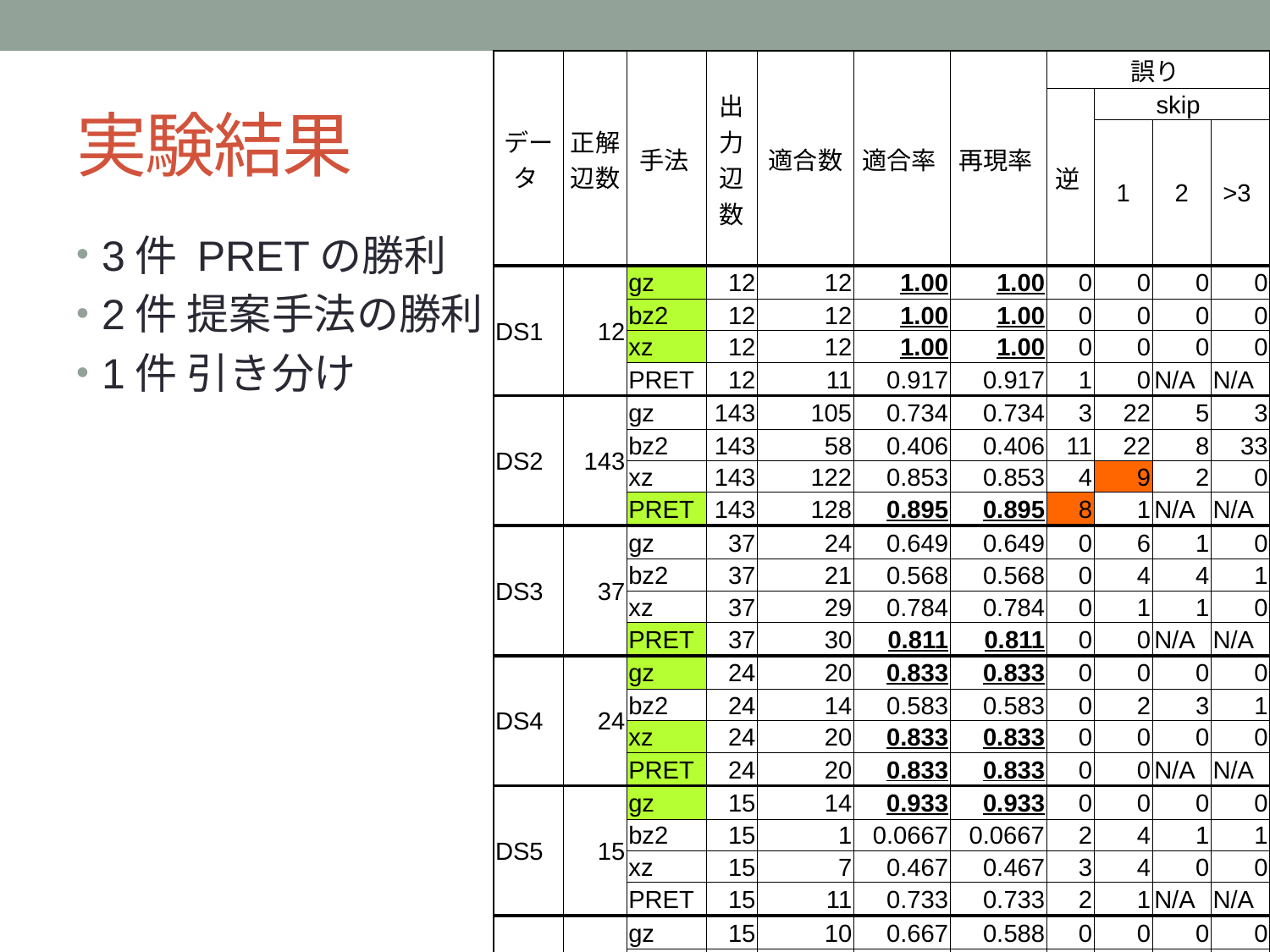

| データ | 正解 辺数 | 手法 | 出力辺数 | 適合数 | 適合率 | 再現率 | 誤り |  |  |  |
| --- | --- | --- | --- | --- | --- | --- | --- | --- | --- | --- |
|  |  |  |  |  |  |  | 逆 | skip |  |  |
|  |  |  |  |  |  |  |  | 1 | 2 | >3 |
| DS1 | 12 | gz | 12 | 12 | 1.00 | 1.00 | 0 | 0 | 0 | 0 |
|  |  | bz2 | 12 | 12 | 1.00 | 1.00 | 0 | 0 | 0 | 0 |
|  |  | xz | 12 | 12 | 1.00 | 1.00 | 0 | 0 | 0 | 0 |
|  |  | PRET | 12 | 11 | 0.917 | 0.917 | 1 | 0 | N/A | N/A |
| DS2 | 143 | gz | 143 | 105 | 0.734 | 0.734 | 3 | 22 | 5 | 3 |
|  |  | bz2 | 143 | 58 | 0.406 | 0.406 | 11 | 22 | 8 | 33 |
|  |  | xz | 143 | 122 | 0.853 | 0.853 | 4 | 9 | 2 | 0 |
|  |  | PRET | 143 | 128 | 0.895 | 0.895 | 8 | 1 | N/A | N/A |
| DS3 | 37 | gz | 37 | 24 | 0.649 | 0.649 | 0 | 6 | 1 | 0 |
|  |  | bz2 | 37 | 21 | 0.568 | 0.568 | 0 | 4 | 4 | 1 |
|  |  | xz | 37 | 29 | 0.784 | 0.784 | 0 | 1 | 1 | 0 |
|  |  | PRET | 37 | 30 | 0.811 | 0.811 | 0 | 0 | N/A | N/A |
| DS4 | 24 | gz | 24 | 20 | 0.833 | 0.833 | 0 | 0 | 0 | 0 |
|  |  | bz2 | 24 | 14 | 0.583 | 0.583 | 0 | 2 | 3 | 1 |
|  |  | xz | 24 | 20 | 0.833 | 0.833 | 0 | 0 | 0 | 0 |
|  |  | PRET | 24 | 20 | 0.833 | 0.833 | 0 | 0 | N/A | N/A |
| DS5 | 15 | gz | 15 | 14 | 0.933 | 0.933 | 0 | 0 | 0 | 0 |
|  |  | bz2 | 15 | 1 | 0.0667 | 0.0667 | 2 | 4 | 1 | 1 |
|  |  | xz | 15 | 7 | 0.467 | 0.467 | 3 | 4 | 0 | 0 |
|  |  | PRET | 15 | 11 | 0.733 | 0.733 | 2 | 1 | N/A | N/A |
| DS6 | 17 | gz | 15 | 10 | 0.667 | 0.588 | 0 | 0 | 0 | 0 |
|  |  | bz2 | 15 | 10 | 0.667 | 0.588 | 0 | 0 | 0 | 0 |
|  |  | xz | 15 | 8 | 0.533 | 0.471 | 1 | 1 | 0 | 0 |
|  |  | PRET | 15 | 12 | 0.800 | 0.706 | 3 | 0 | N/A | N/A |
# 実験結果
3件 PRETの勝利
2件 提案手法の勝利
1件 引き分け